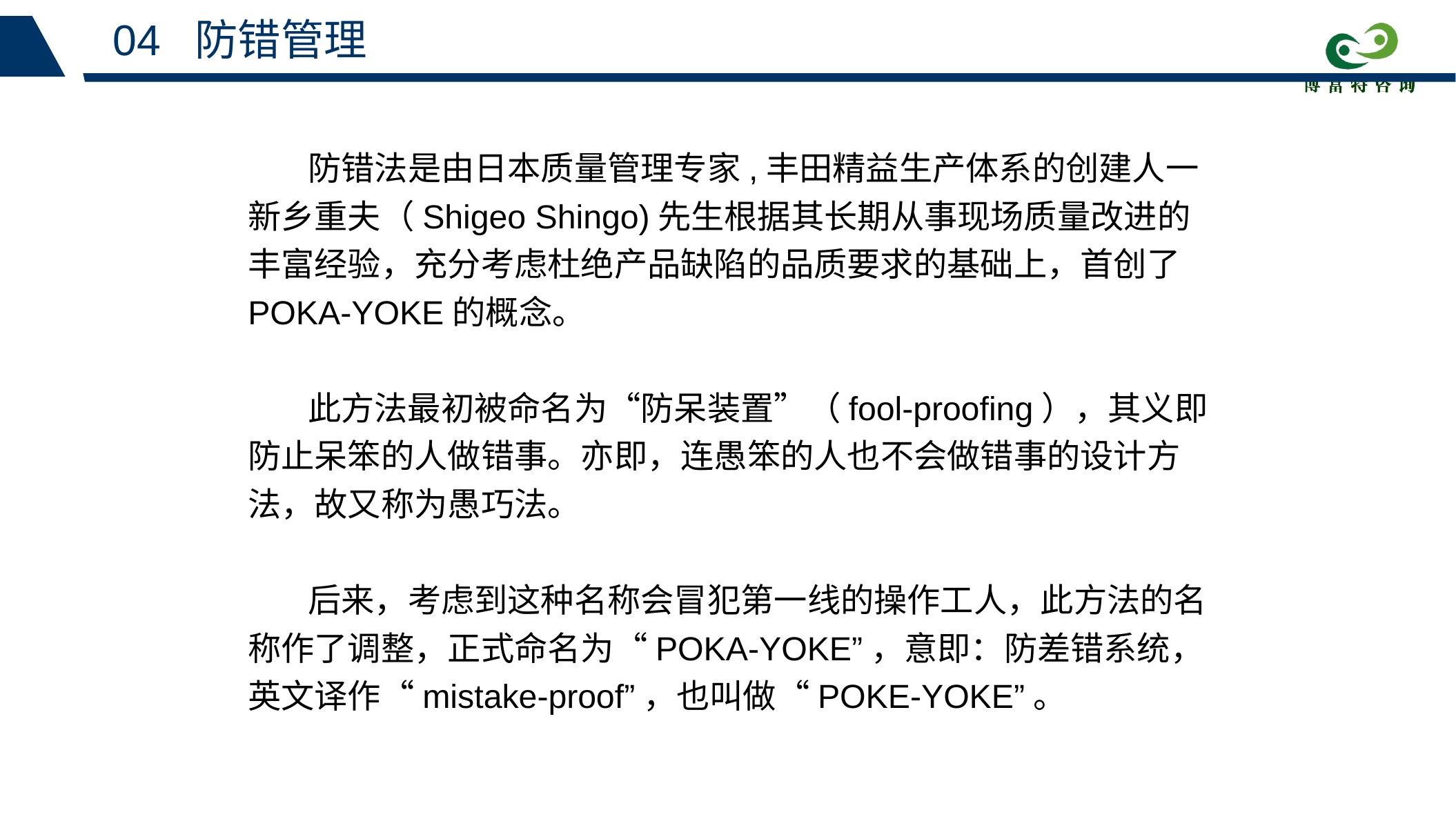

04  防错管理

       防错法是由日本质量管理专家,丰田精益生产体系的创建人一新乡重夫（Shigeo Shingo)先生根据其长期从事现场质量改进的丰富经验，充分考虑杜绝产品缺陷的品质要求的基础上，首创了POKA-YOKE的概念。

       此方法最初被命名为“防呆装置”（fool-proofing），其义即防止呆笨的人做错事。亦即，连愚笨的人也不会做错事的设计方法，故又称为愚巧法。

       后来，考虑到这种名称会冒犯第一线的操作工人，此方法的名称作了调整，正式命名为“POKA-YOKE”，意即：防差错系统，英文译作“mistake-proof”，也叫做“POKE-YOKE”。